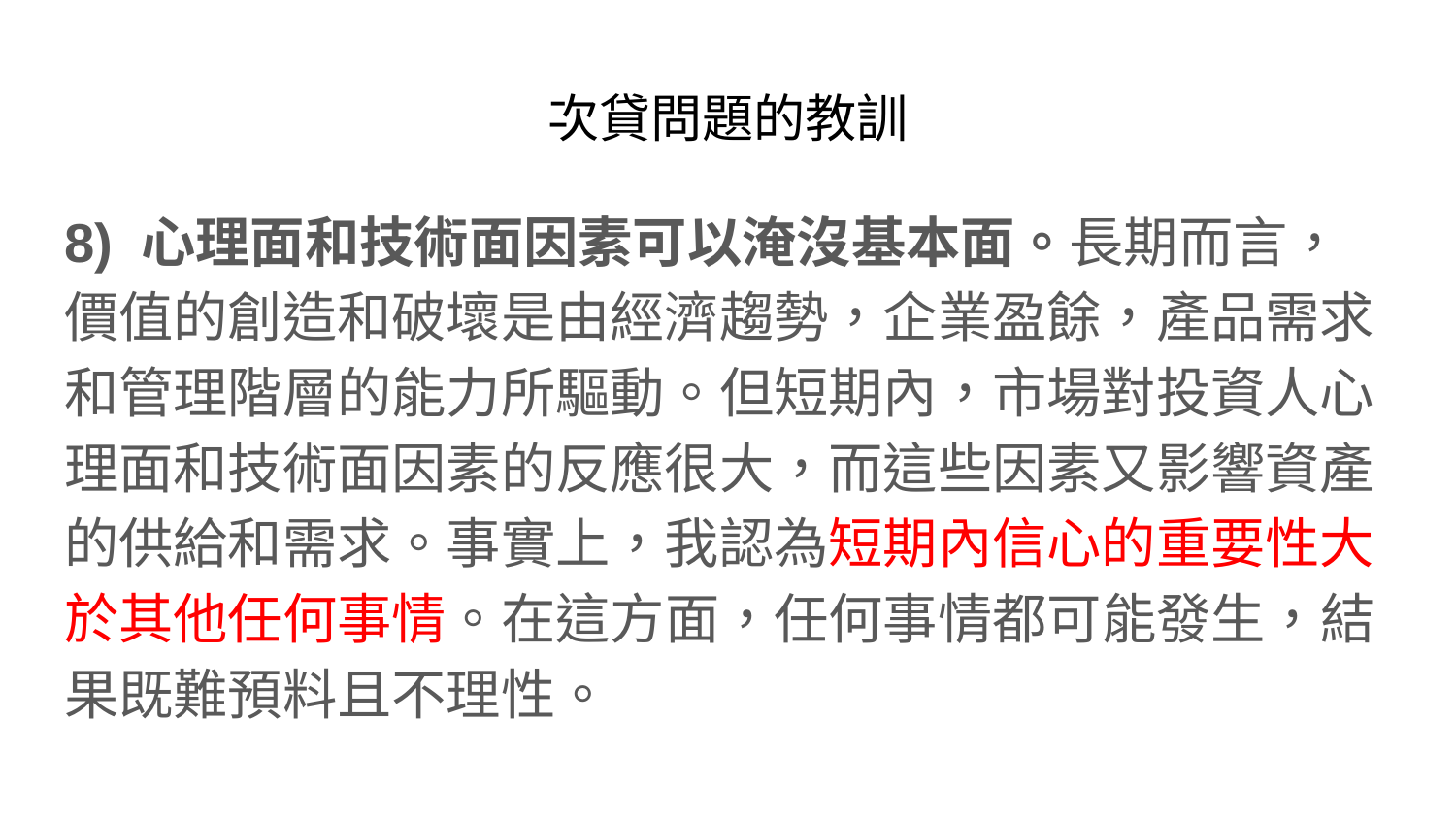

# 次貸問題的教訓
8) 心理面和技術面因素可以淹沒基本面。長期而言，價值的創造和破壞是由經濟趨勢，企業盈餘，產品需求和管理階層的能力所驅動。但短期內，市場對投資人心理面和技術面因素的反應很大，而這些因素又影響資產的供給和需求。事實上，我認為短期內信心的重要性大於其他任何事情。在這方面，任何事情都可能發生，結果既難預料且不理性。